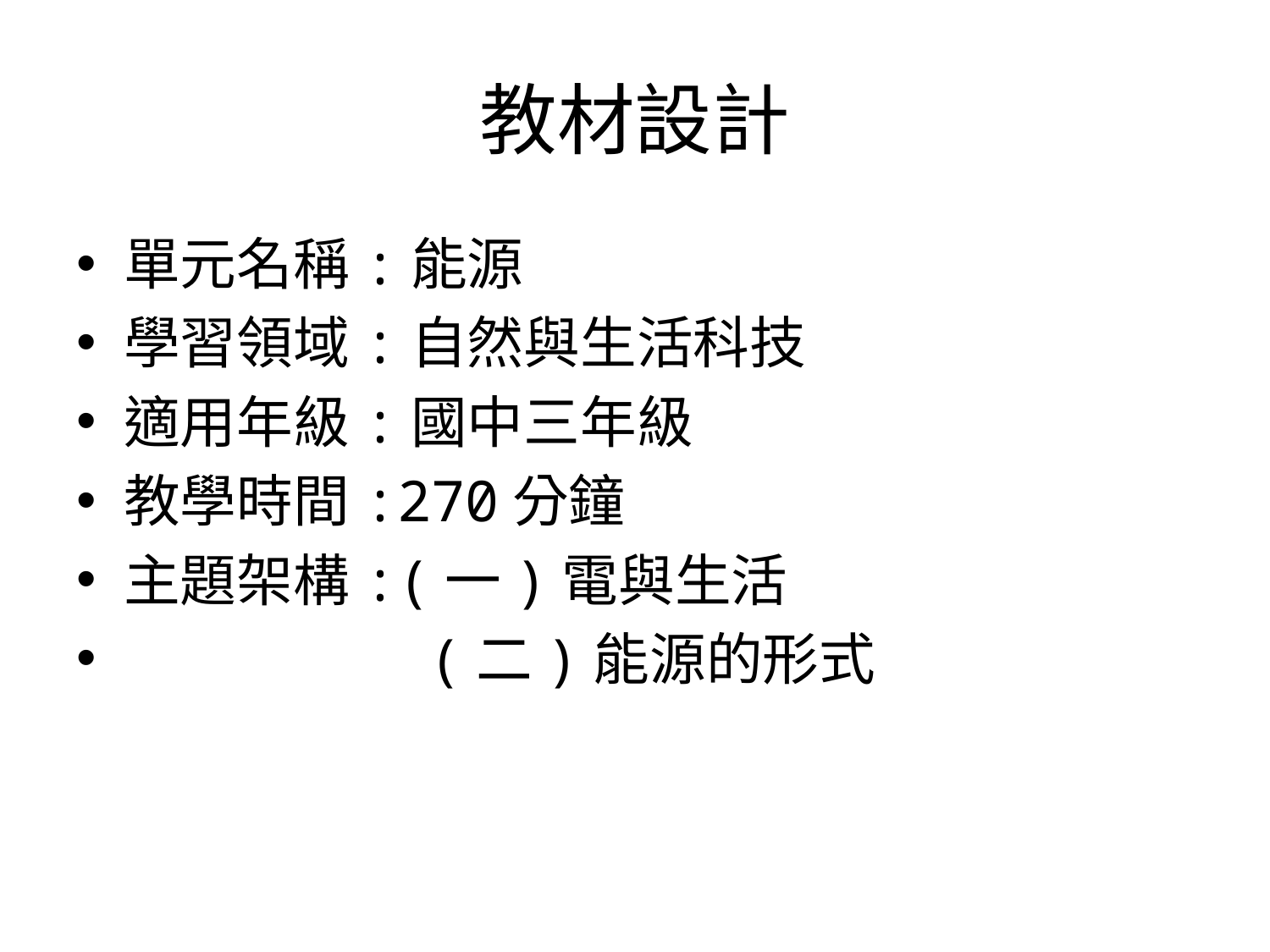

# 教材設計
單元名稱:能源
學習領域:自然與生活科技
適用年級:國中三年級
教學時間:270分鐘
主題架構:(一)電與生活
         (二)能源的形式